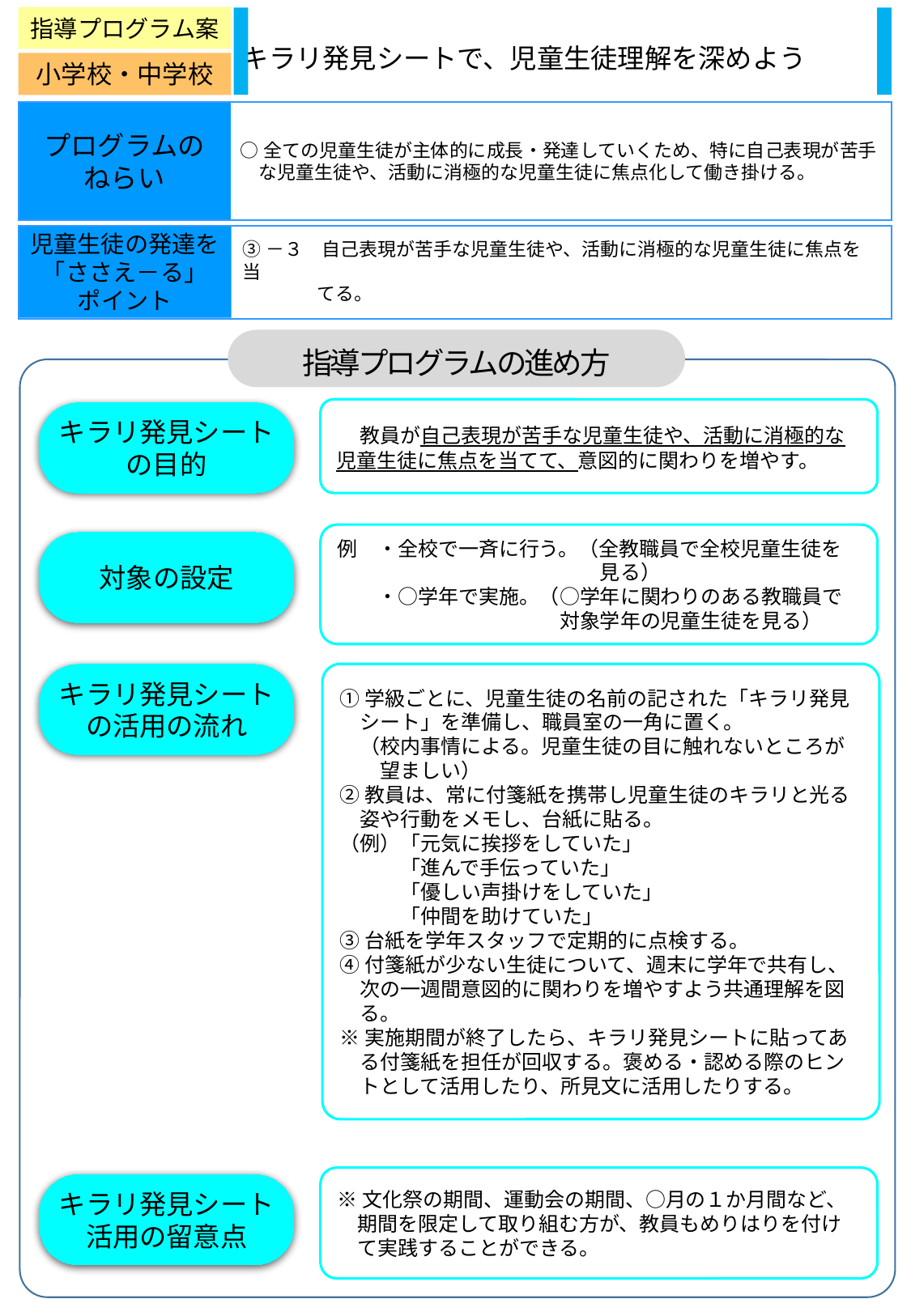

指導プログラム案

　キラリ発見シートで、児童生徒理解を深めよう
小学校・中学校
プログラムの
ねらい

○全ての児童生徒が主体的に成長・発達していくため、特に自己表現が苦手
　な児童生徒や、活動に消極的な児童生徒に焦点化して働き掛ける。

児童生徒の発達を
「ささえ－る」
ポイント
③－３　自己表現が苦手な児童生徒や、活動に消極的な児童生徒に焦点を当
　　　　てる。
指導プログラムの進め方

　教員が自己表現が苦手な児童生徒や、活動に消極的な児童生徒に焦点を当てて、意図的に関わりを増やす。
キラリ発見シート
の目的
例　・全校で一斉に行う。（全教職員で全校児童生徒を
　　　　　　　　　　　　　見る）
　　・○学年で実施。（○学年に関わりのある教職員で
　　　　　　　　　　　対象学年の児童生徒を見る）
対象の設定
①学級ごとに、児童生徒の名前の記された「キラリ発見
　シート」を準備し、職員室の一角に置く。
　（校内事情による。児童生徒の目に触れないところが
　　望ましい）
②教員は、常に付箋紙を携帯し児童生徒のキラリと光る
　姿や行動をメモし、台紙に貼る。
（例）「元気に挨拶をしていた」
　　　「進んで手伝っていた」
　　　「優しい声掛けをしていた」
　　　「仲間を助けていた」
③台紙を学年スタッフで定期的に点検する。
④付箋紙が少ない生徒について、週末に学年で共有し、
　次の一週間意図的に関わりを増やすよう共通理解を図
　る。
※実施期間が終了したら、キラリ発見シートに貼ってあ
　る付箋紙を担任が回収する。褒める・認める際のヒン
　トとして活用したり、所見文に活用したりする。
キラリ発見シート
の活用の流れ
※文化祭の期間、運動会の期間、○月の１か月間など、
　期間を限定して取り組む方が、教員もめりはりを付け
　て実践することができる。
キラリ発見シート
活用の留意点